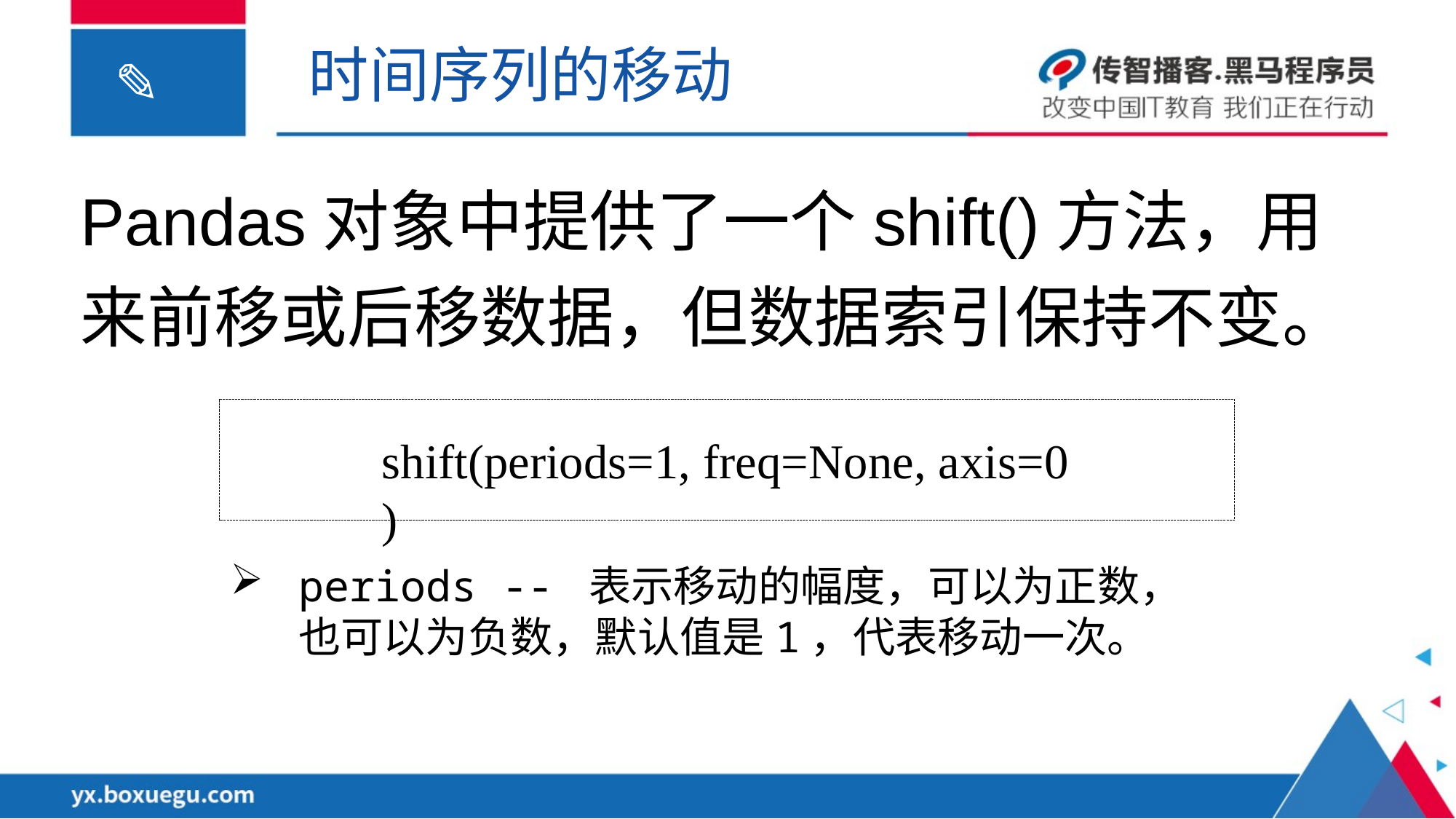

时间序列的移动
Pandas对象中提供了一个shift()方法，用来前移或后移数据，但数据索引保持不变。

shift(periods=1, freq=None, axis=0)
periods -- 表示移动的幅度，可以为正数，也可以为负数，默认值是1，代表移动一次。